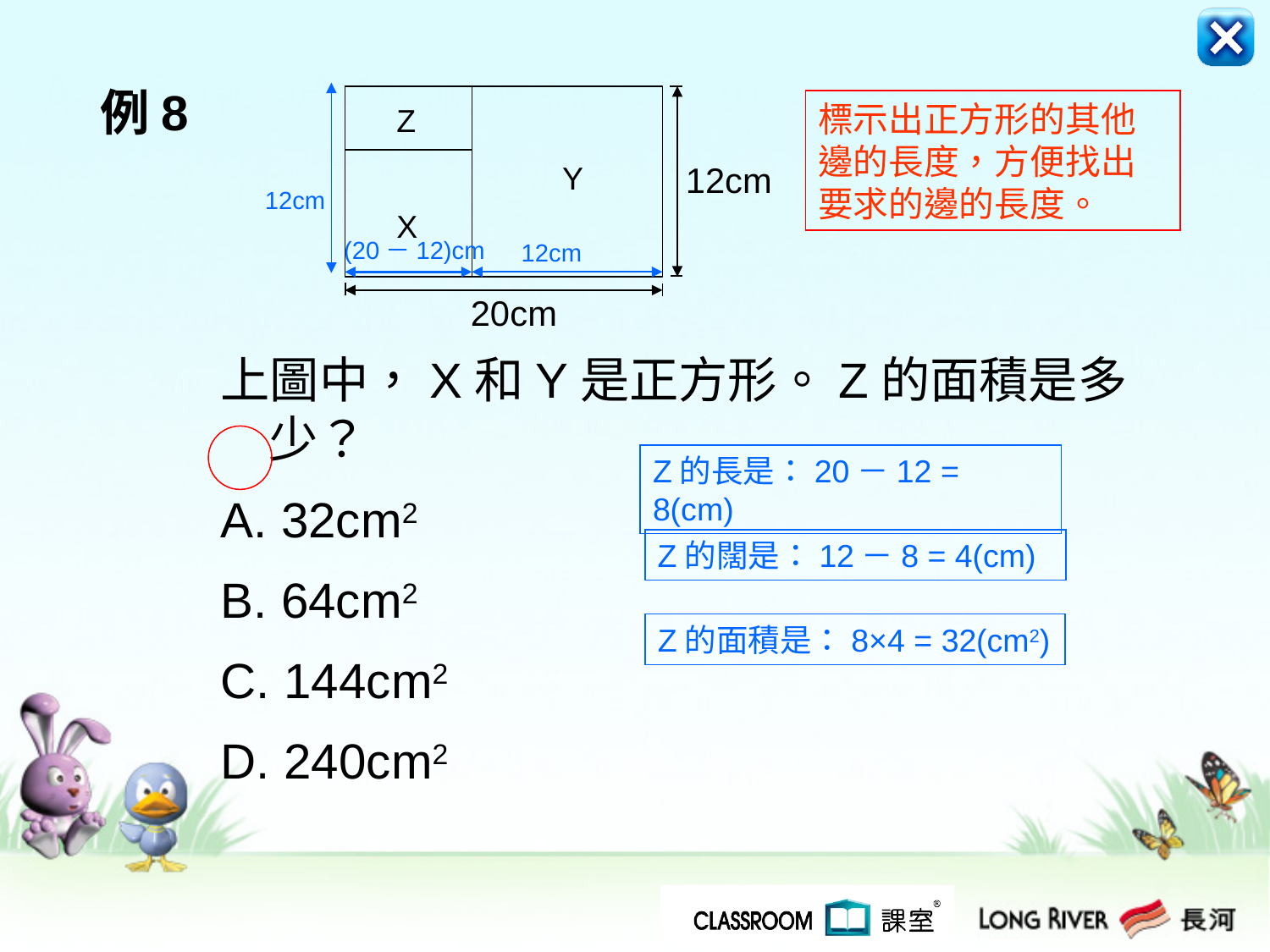

例8

12cm

20cm

Y
X
標示出正方形的其他
邊的長度，方便找出
要求的邊的長度。
Z
12cm
(20－12)cm
12cm
上圖中，X和Y是正方形。Z的面積是多少？
A. 32cm2
B. 64cm2
C. 144cm2
D. 240cm2

Z的長是：20－12 = 8(cm)
Z的闊是：12－8 = 4(cm)
Z的面積是：8×4 = 32(cm2)